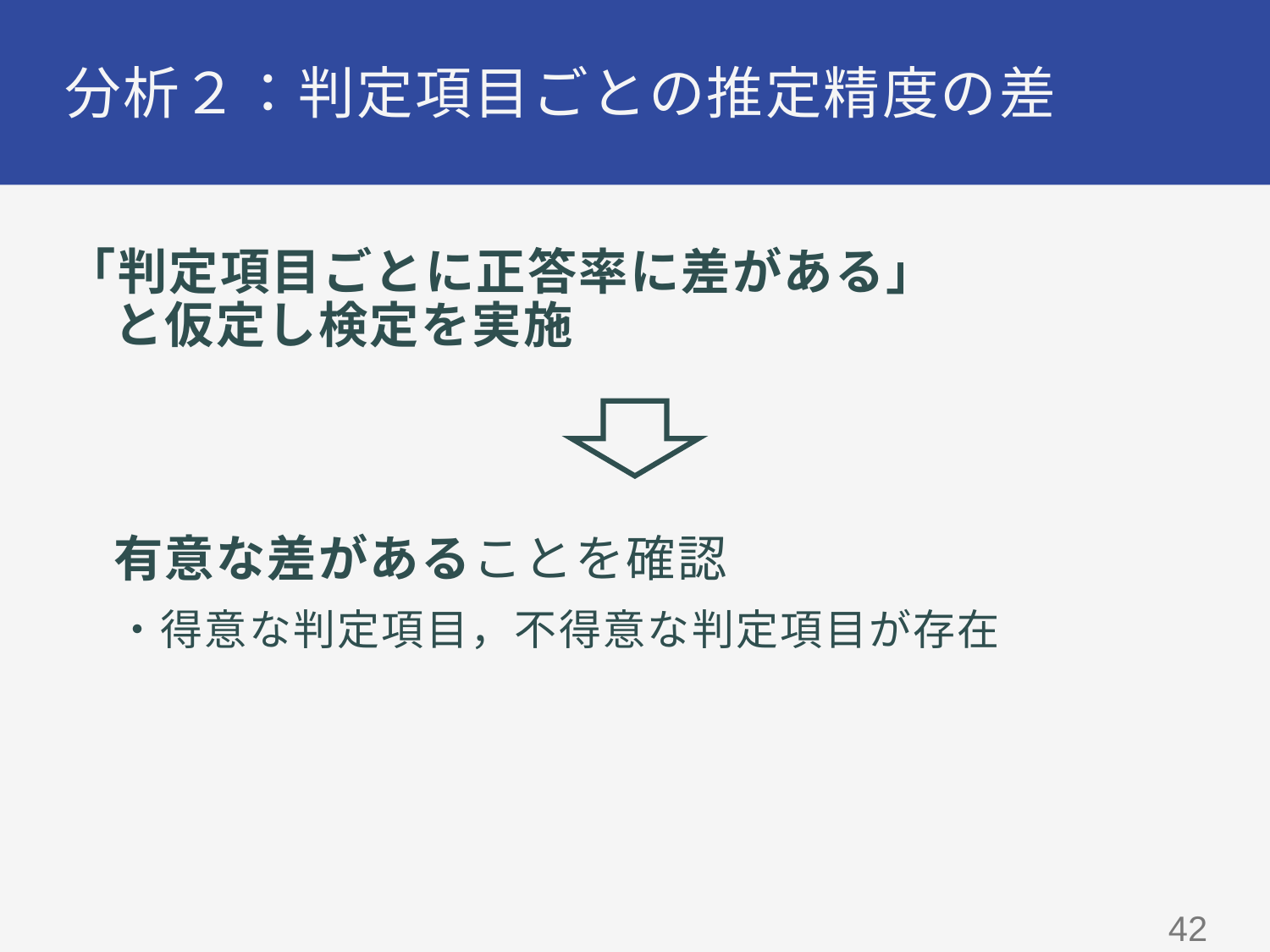

# 分析２：判定項目ごとの推定精度の差
「判定項目ごとに正答率に差がある」
　と仮定し検定を実施

　有意な差があることを確認
・得意な判定項目，不得意な判定項目が存在

42